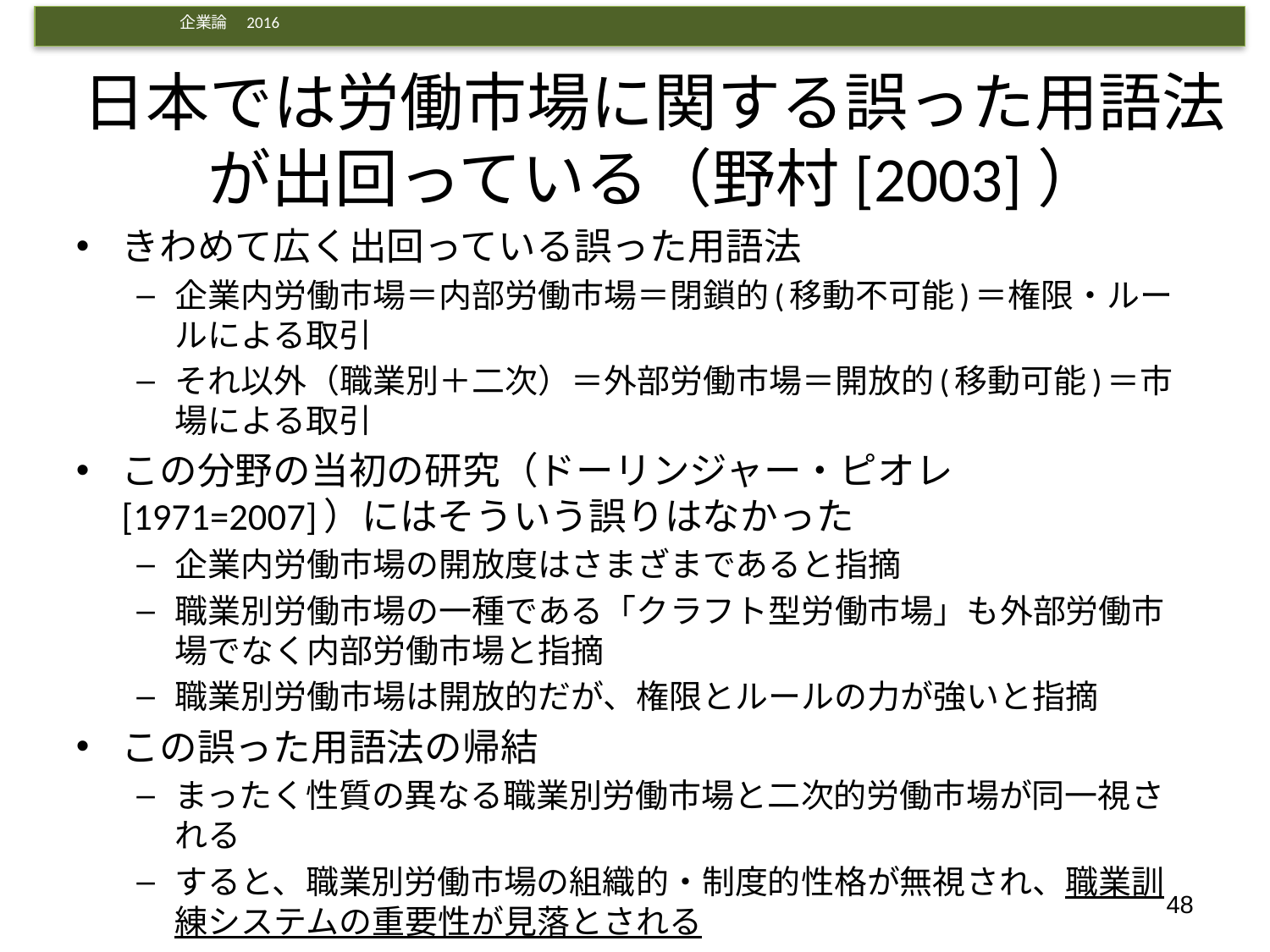

# 日本では労働市場に関する誤った用語法が出回っている（野村[2003]）
きわめて広く出回っている誤った用語法
企業内労働市場＝内部労働市場＝閉鎖的(移動不可能)＝権限・ルールによる取引
それ以外（職業別＋二次）＝外部労働市場＝開放的(移動可能)＝市場による取引
この分野の当初の研究（ドーリンジャー・ピオレ[1971=2007]）にはそういう誤りはなかった
企業内労働市場の開放度はさまざまであると指摘
職業別労働市場の一種である「クラフト型労働市場」も外部労働市場でなく内部労働市場と指摘
職業別労働市場は開放的だが、権限とルールの力が強いと指摘
この誤った用語法の帰結
まったく性質の異なる職業別労働市場と二次的労働市場が同一視される
すると、職業別労働市場の組織的・制度的性格が無視され、職業訓練システムの重要性が見落とされる

48